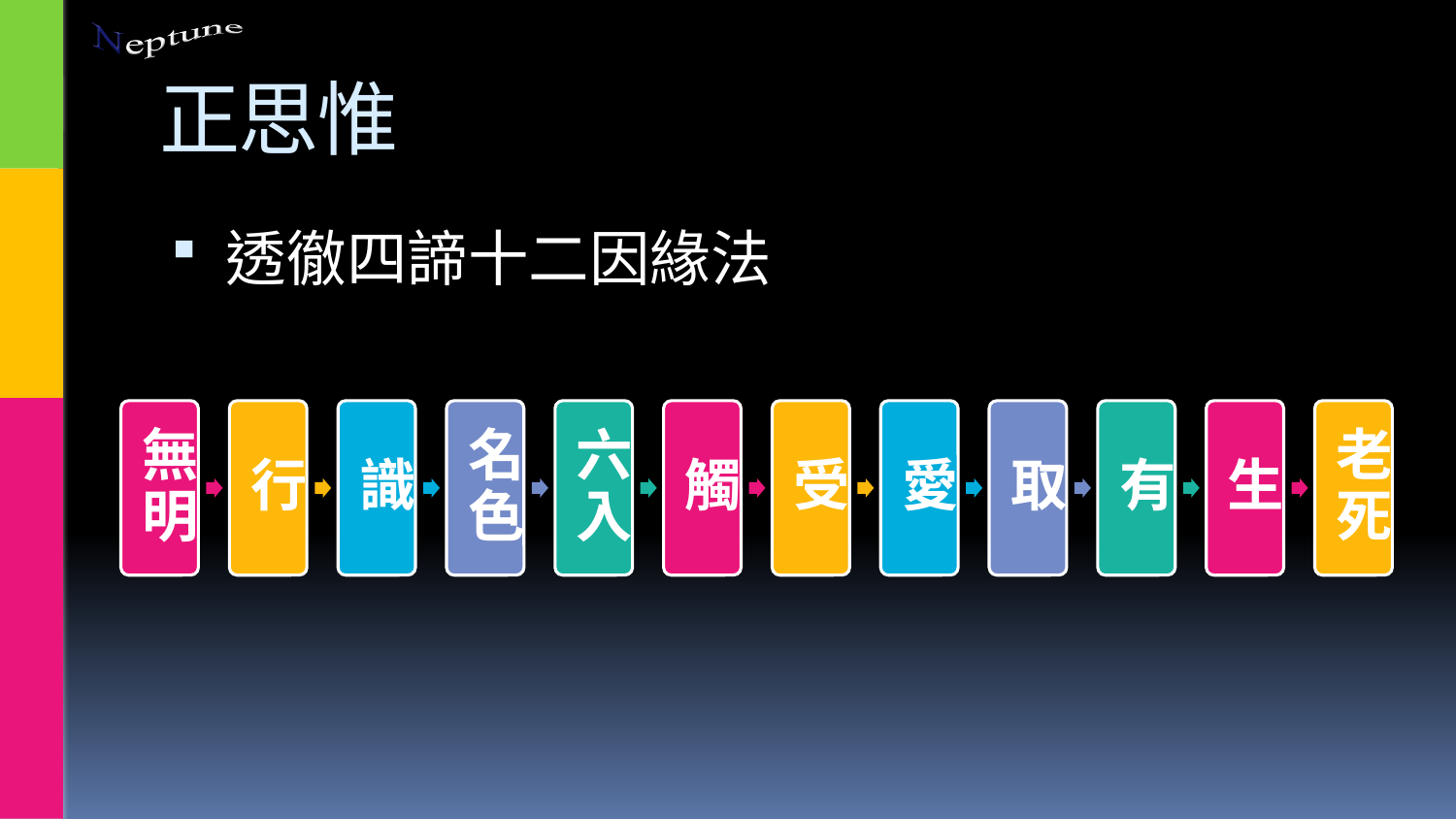

# 正思惟
無明

行

識

名色

六入

觸

受

愛

取

有

生

老死
透徹四諦十二因緣法